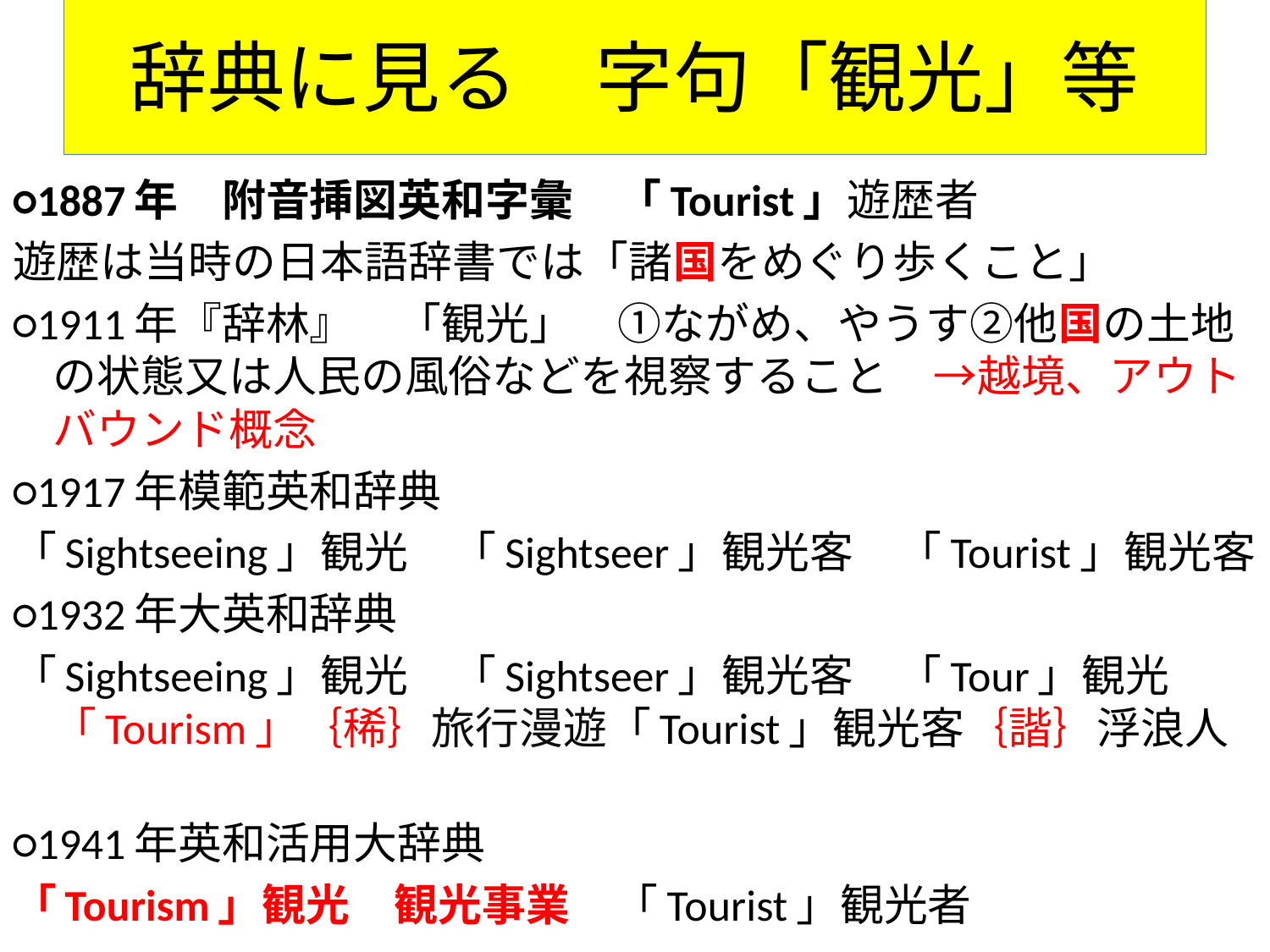

# 辞典に見る　字句「観光」等
○1887年　附音挿図英和字彙　「Tourist」遊歴者
遊歴は当時の日本語辞書では「諸国をめぐり歩くこと」
○1911年『辞林』　「観光」　①ながめ、やうす②他国の土地の状態又は人民の風俗などを視察すること　→越境、アウトバウンド概念
○1917年模範英和辞典
「Sightseeing」観光　「Sightseer」観光客　「Tourist」観光客
○1932年大英和辞典
「Sightseeing」観光　「Sightseer」観光客　「Tour」観光　「Tourism」｛稀｝旅行漫遊「Tourist」観光客｛諧｝浮浪人
○1941年英和活用大辞典
「Tourism」観光　観光事業　「Tourist」観光者